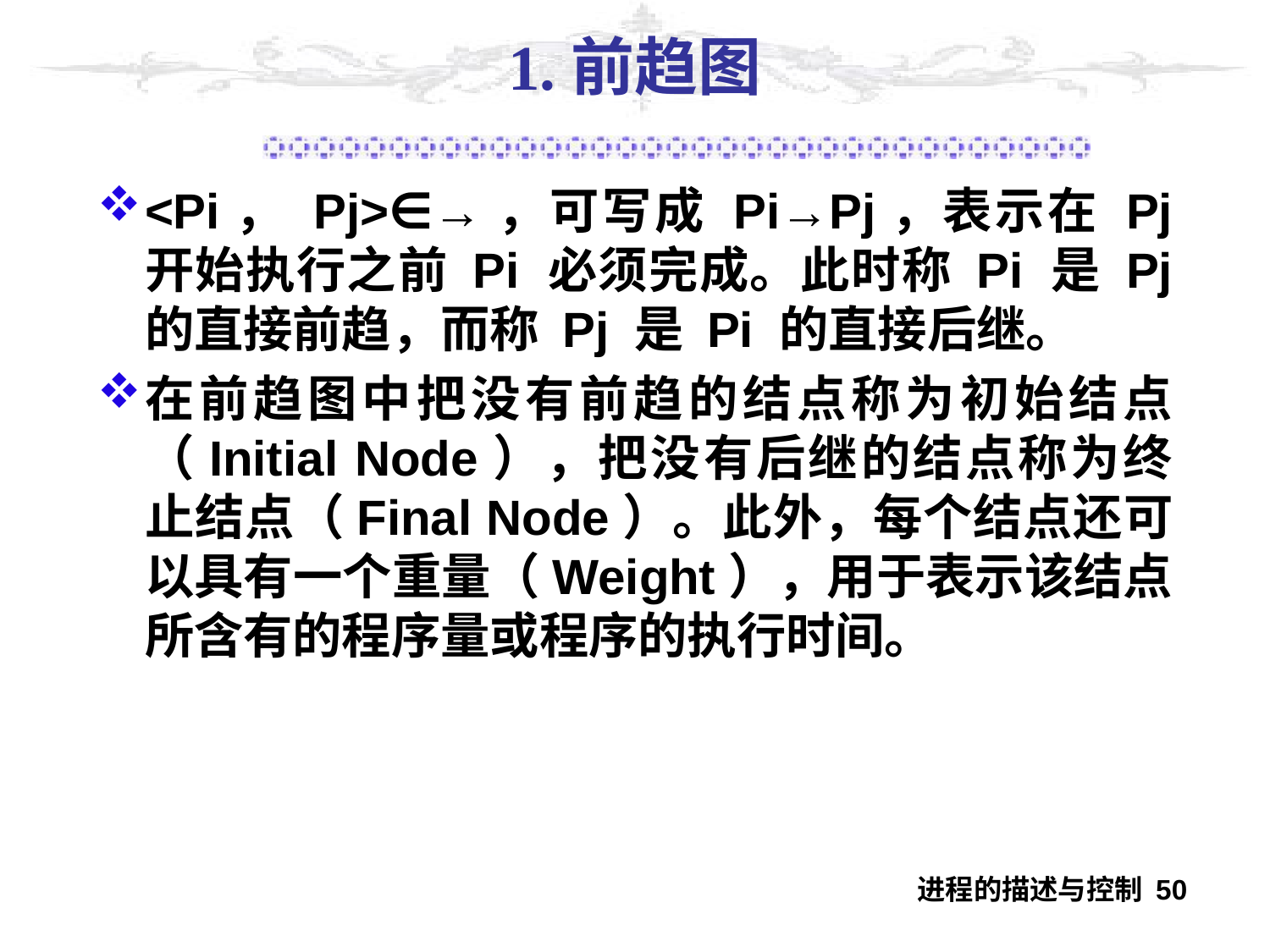

# 1.前趋图
<Pi， Pj>∈→，可写成 Pi→Pj，表示在 Pj 开始执行之前 Pi 必须完成。此时称 Pi 是 Pj 的直接前趋，而称 Pj 是 Pi 的直接后继。
在前趋图中把没有前趋的结点称为初始结点（Initial Node），把没有后继的结点称为终止结点（Final Node）。此外，每个结点还可以具有一个重量（Weight），用于表示该结点所含有的程序量或程序的执行时间。